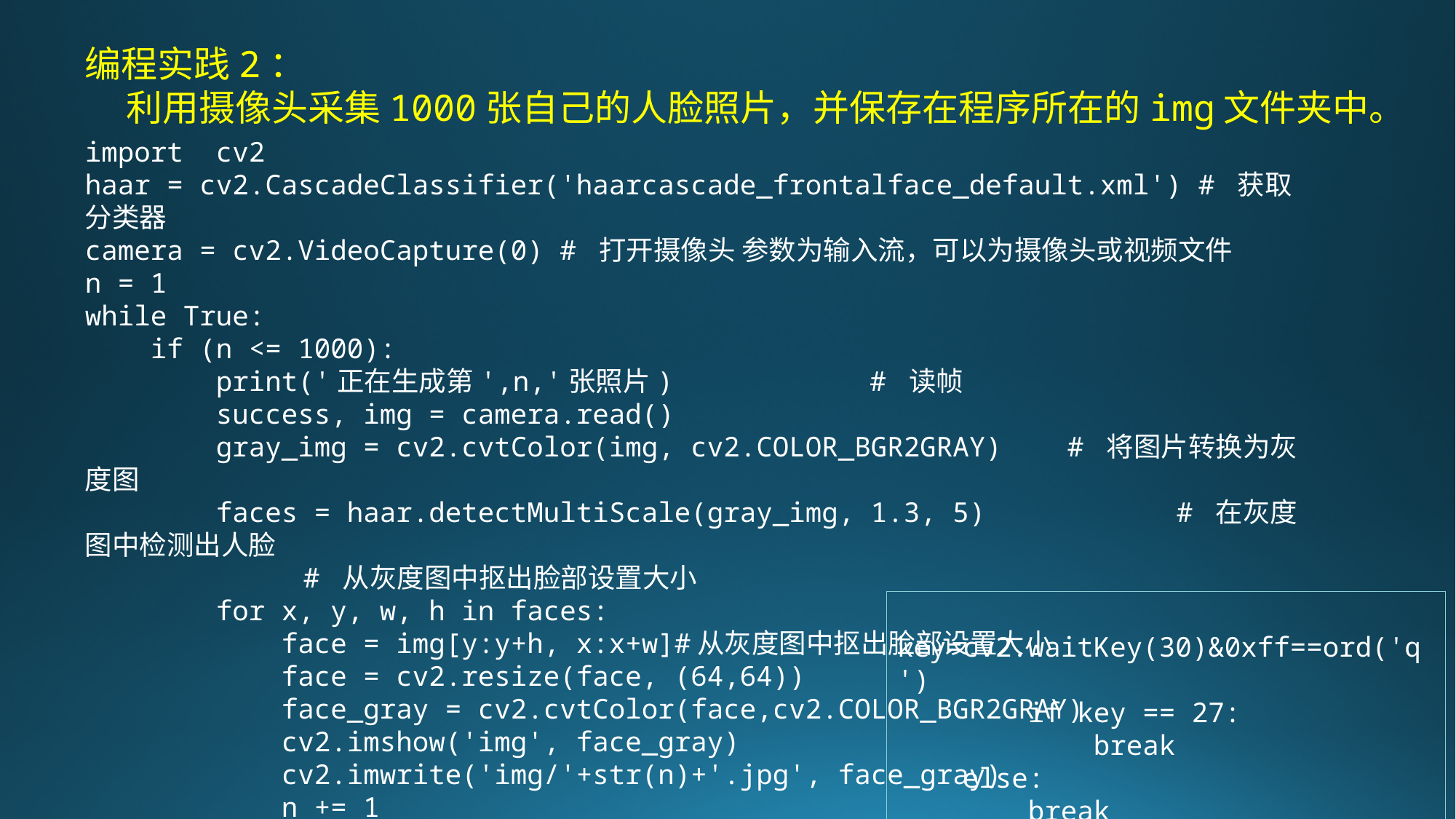

编程实践2：
    利用摄像头采集1000张自己的人脸照片，并保存在程序所在的img文件夹中。
import  cv2
haar = cv2.CascadeClassifier('haarcascade_frontalface_default.xml') # 获取分类器
camera = cv2.VideoCapture(0) # 打开摄像头 参数为输入流，可以为摄像头或视频文件
n = 1
while True:
    if (n <= 1000):
        print('正在生成第',n,'张照片)            # 读帧
        success, img = camera.read()
        gray_img = cv2.cvtColor(img, cv2.COLOR_BGR2GRAY)	# 将图片转换为灰度图
        faces = haar.detectMultiScale(gray_img, 1.3, 5)		# 在灰度图中检测出人脸
		# 从灰度图中抠出脸部设置大小
        for x, y, w, h in faces:
            face = img[y:y+h, x:x+w]#从灰度图中抠出脸部设置大小
            face = cv2.resize(face, (64,64))
            face_gray = cv2.cvtColor(face,cv2.COLOR_BGR2GRAY)
            cv2.imshow('img', face_gray)
            cv2.imwrite('img/'+str(n)+'.jpg', face_gray)
            n += 1
 key=cv2.waitKey(30)&0xff==ord('q')
        if key == 27:
            break
    else:
        break